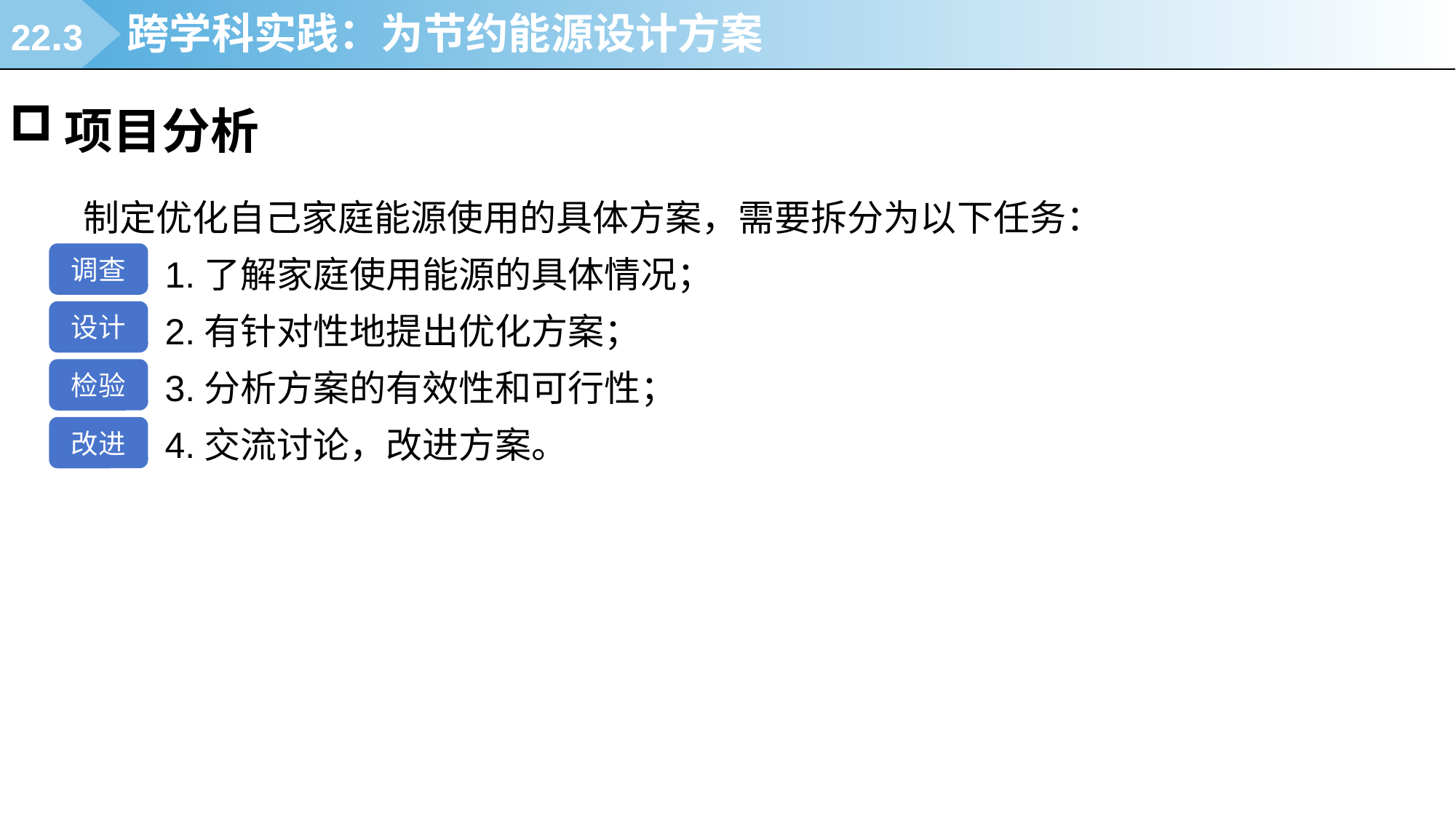

22.3
跨学科实践：为节约能源设计方案
项目分析
制定优化自己家庭能源使用的具体方案，需要拆分为以下任务：
        1.了解家庭使用能源的具体情况；
        2.有针对性地提出优化方案；
        3.分析方案的有效性和可行性；
        4.交流讨论，改进方案。
调查
设计
检验
改进